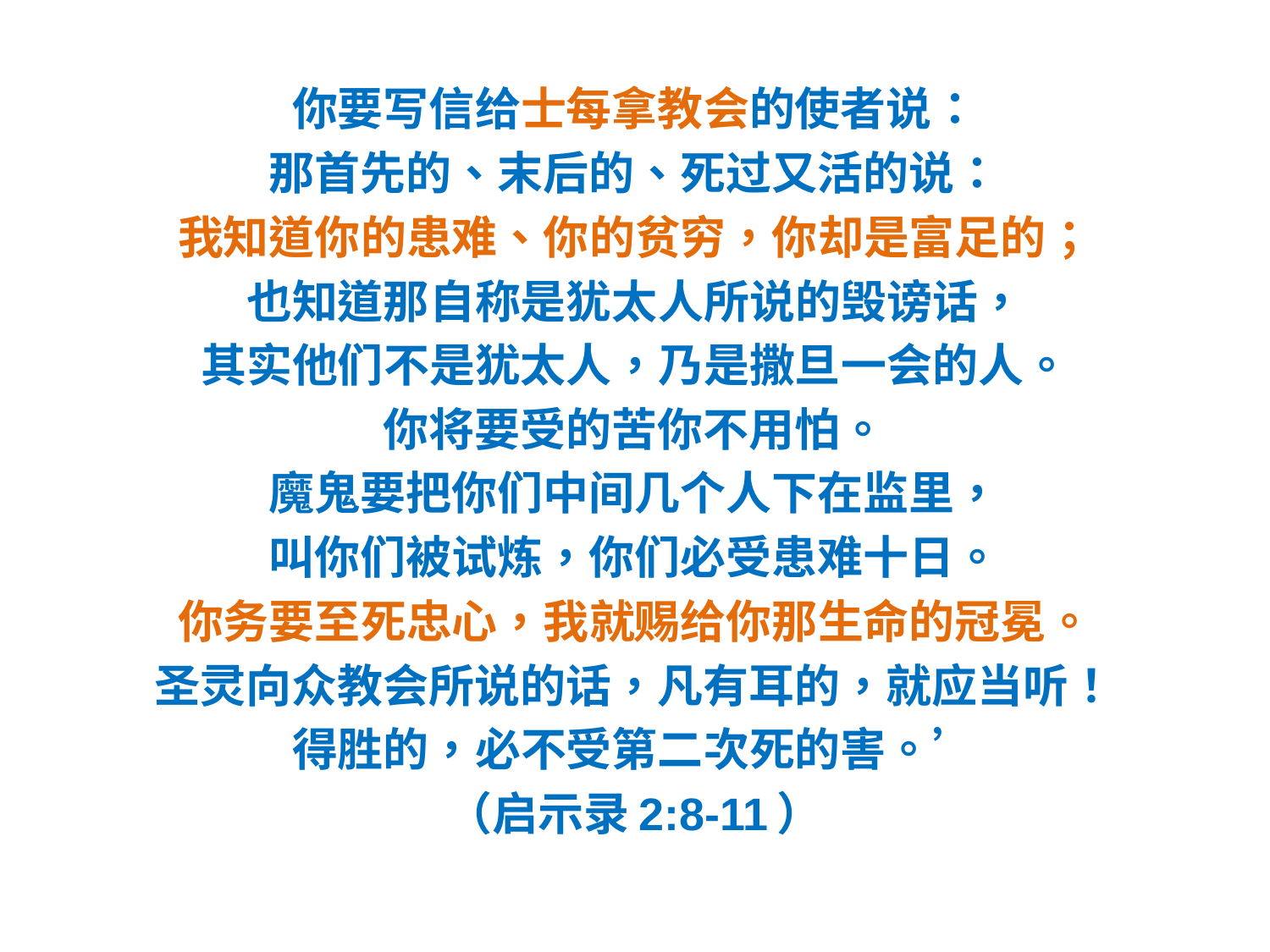

#
你要写信给士每拿教会的使者说：
那首先的、末后的、死过又活的说：
我知道你的患难、你的贫穷，你却是富足的；
也知道那自称是犹太人所说的毁谤话，
其实他们不是犹太人，乃是撒旦一会的人。
你将要受的苦你不用怕。
魔鬼要把你们中间几个人下在监里，
叫你们被试炼，你们必受患难十日。
你务要至死忠心，我就赐给你那生命的冠冕。
圣灵向众教会所说的话，凡有耳的，就应当听！
得胜的，必不受第二次死的害。’
（启示录2:8-11）